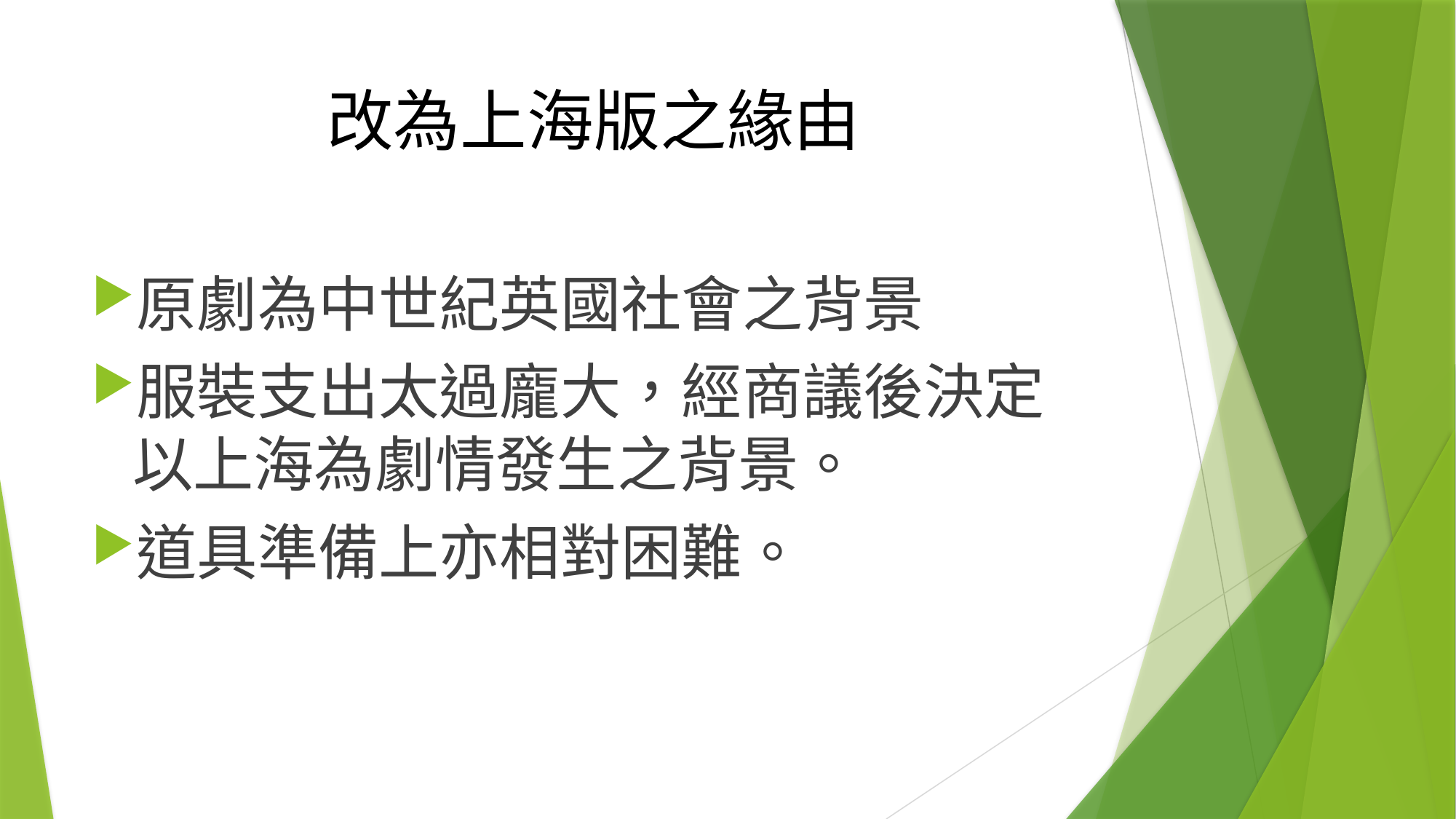

# 改為上海版之緣由

原劇為中世紀英國社會之背景
服裝支出太過龐大，經商議後決定以上海為劇情發生之背景。
道具準備上亦相對困難。